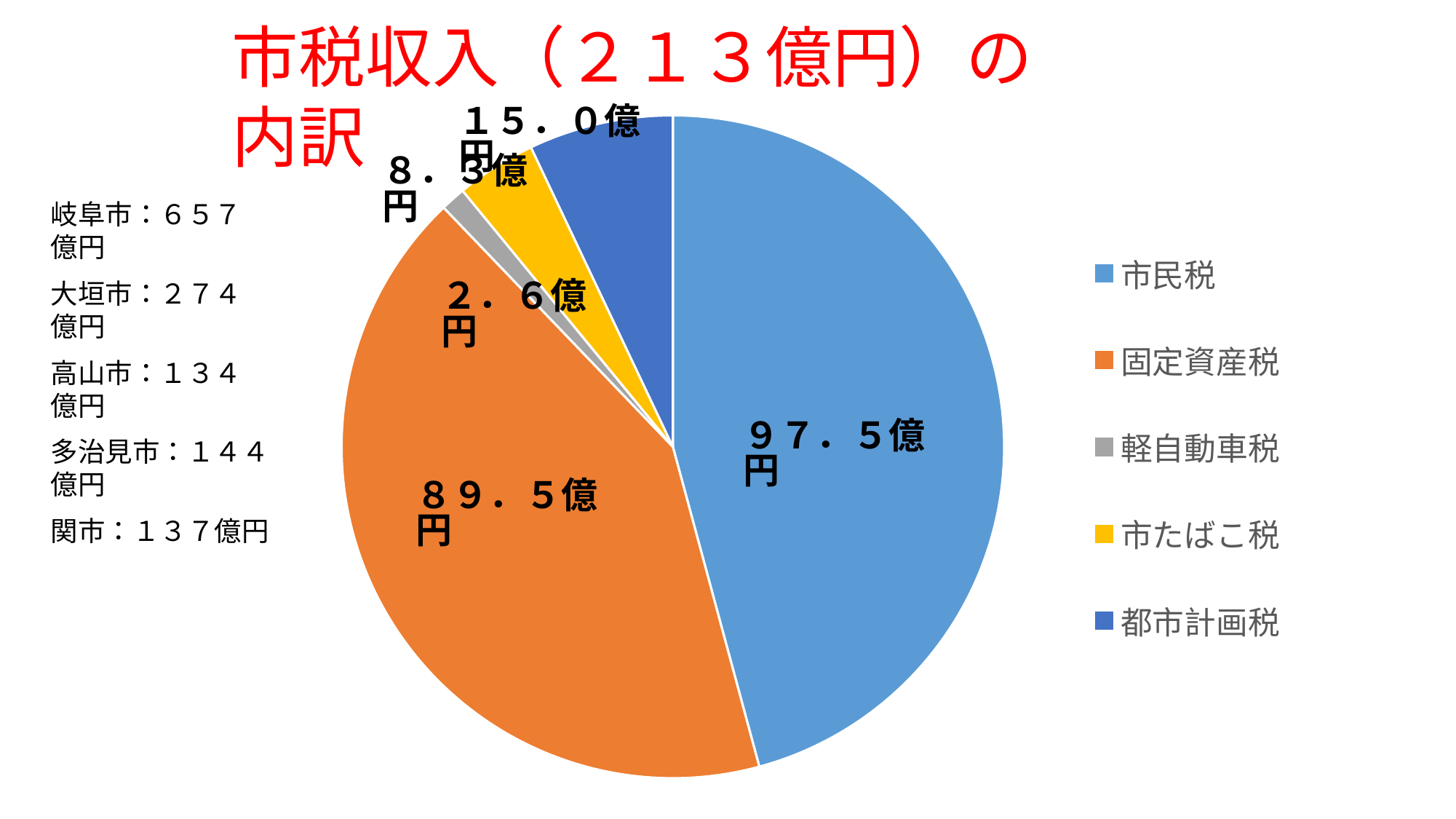

市税収入（２１３億円）の内訳

### Chart

| Category | 売上高 |
|---|---|
| 市民税 | 97.5 |
| 固定資産税 | 89.5 |
| 軽自動車税 | 2.6 |
| 市たばこ税 | 8.3 |
| 都市計画税 | 15.0 |
岐阜市：６５７億円
大垣市：２７４億円
高山市：１３４億円
多治見市：１４４億円
関市：１３７億円